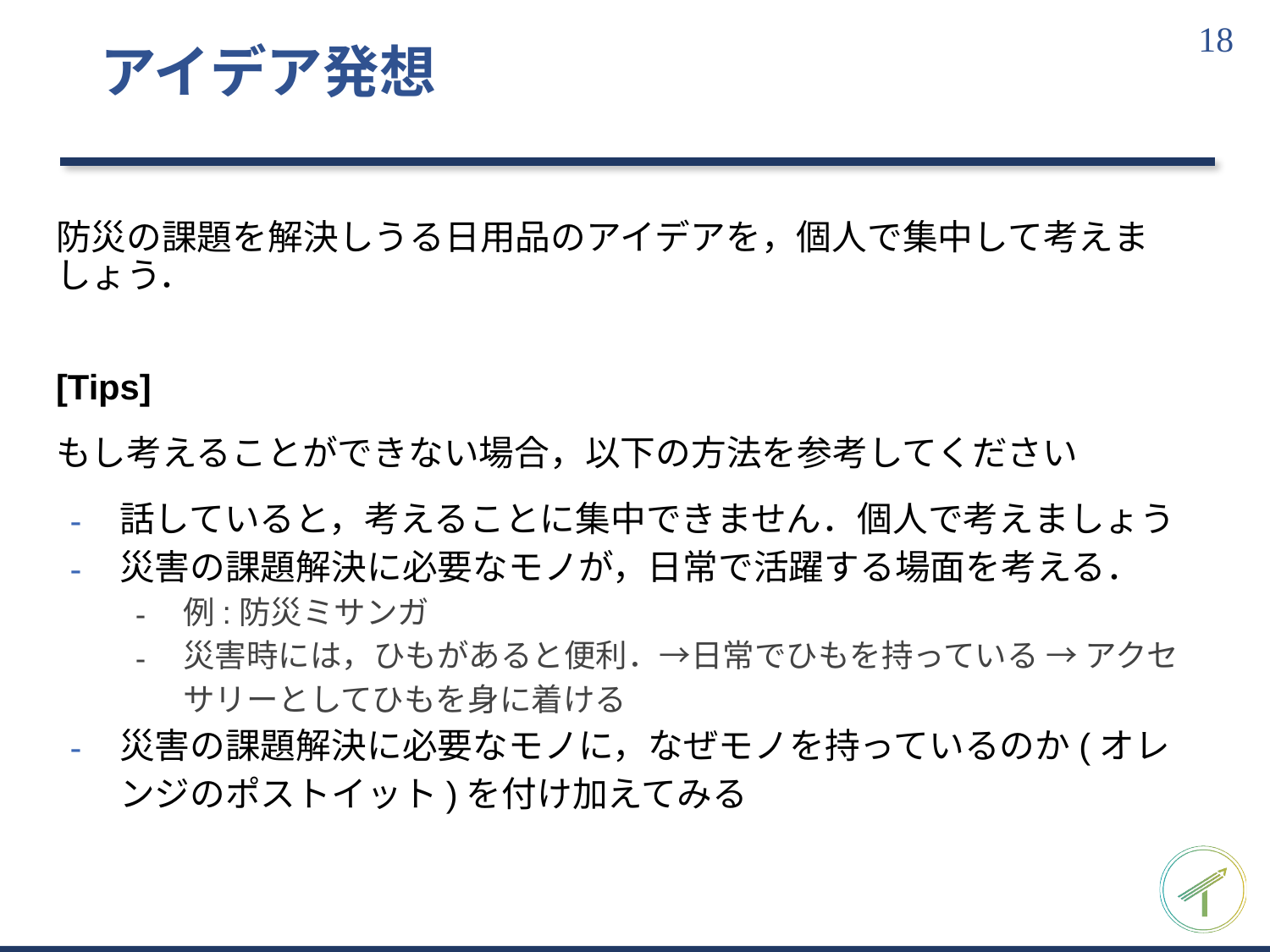

# アイデア発想
防災の課題を解決しうる日用品のアイデアを，個人で集中して考えましょう．

[Tips]
もし考えることができない場合，以下の方法を参考してください
話していると，考えることに集中できません．個人で考えましょう
災害の課題解決に必要なモノが，日常で活躍する場面を考える．
例:防災ミサンガ
災害時には，ひもがあると便利．→日常でひもを持っている → アクセサリーとしてひもを身に着ける
災害の課題解決に必要なモノに，なぜモノを持っているのか(オレンジのポストイット)を付け加えてみる